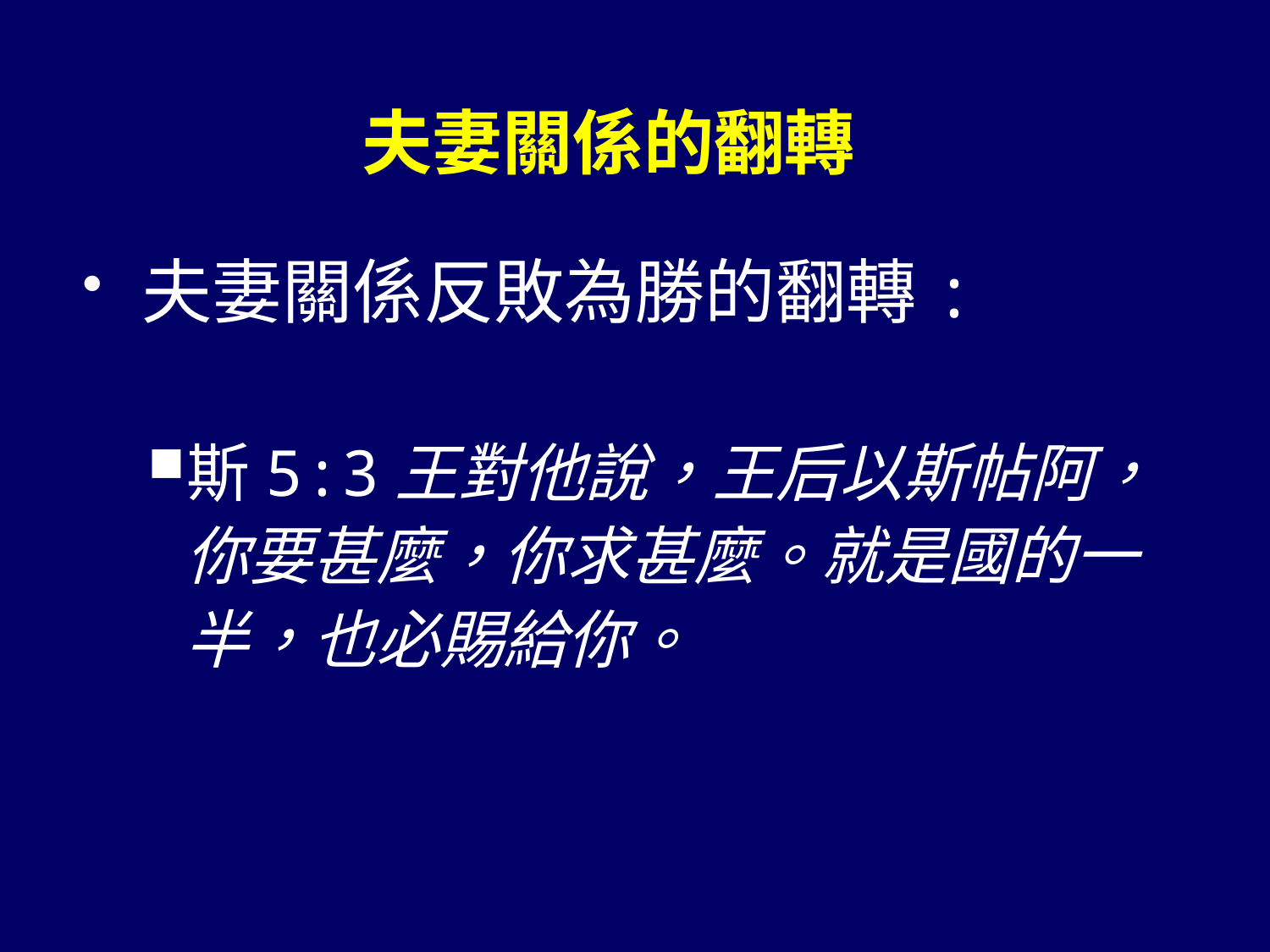

夫妻關係的翻轉

夫妻關係反敗為勝的翻轉:

斯5:3王對他說，王后以斯帖阿，你要甚麼，你求甚麼。就是國的一半，也必賜給你。